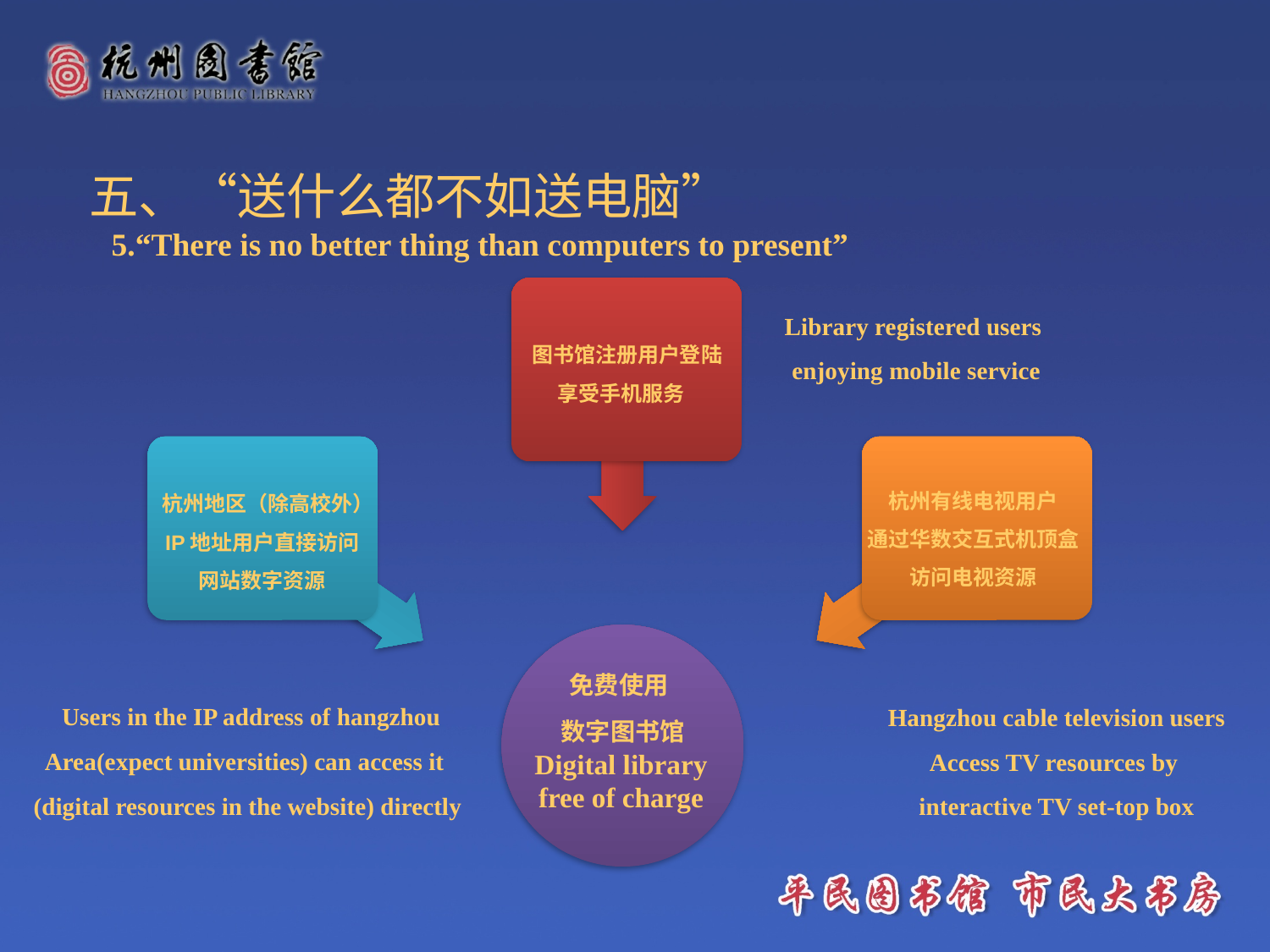

五、“送什么都不如送电脑”
5.“There is no better thing than computers to present”

 图书馆注册用户登陆
享受手机服务
Library registered users
enjoying mobile service

 杭州地区（除高校外）
IP地址用户直接访问
网站数字资源

杭州有线电视用户
通过华数交互式机顶盒
访问电视资源

     免费使用
      数字图书馆
  Digital library   free of charge
 Users in the IP address of hangzhou
Area(expect universities) can access it
(digital resources in the website) directly
Hangzhou cable television users
Access TV resources by  interactive TV set-top box